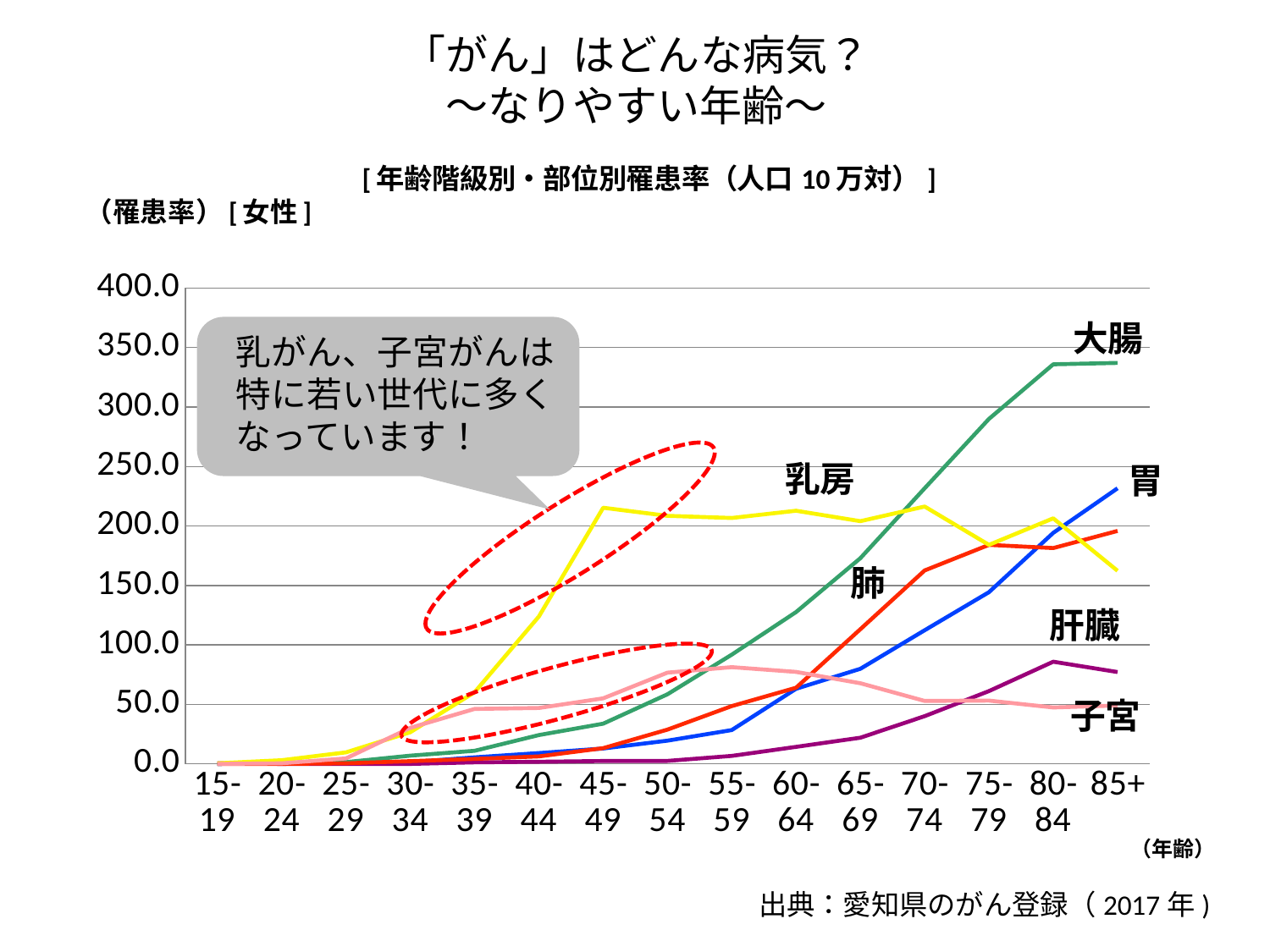

「がん」はどんな病気？
～なりやすい年齢～

### Chart: [年齢階級別・部位別罹患率（人口10万対）]

| Category | 胃 | 大腸 | 肝臓 | 肺 | 乳房 | 子宮 |
|---|---|---|---|---|---|---|
| 15-19 | 0.0 | 0.0 | 0.5 | 0.0 | 0.5 | 0.0 |
| 20-24 | 0.5 | 0.5 | 0.0 | 0.0 | 3.1 | 0.5 |
| 25-29 | 1.5 | 1.5 | 0.0 | 0.5 | 9.7 | 4.6 |
| 30-34 | 1.4 | 6.9 | 0.0 | 2.3 | 26.6 | 30.3 |
| 35-39 | 5.5 | 11.0 | 1.3 | 4.2 | 60.2 | 46.2 |
| 40-44 | 9.1 | 24.2 | 1.8 | 6.3 | 123.9 | 47.0 |
| 45-49 | 12.9 | 33.8 | 2.4 | 13.2 | 215.3 | 55.1 |
| 50-54 | 19.5 | 58.5 | 2.5 | 28.8 | 208.5 | 76.7 |
| 55-59 | 28.4 | 91.8 | 6.7 | 48.6 | 206.7 | 81.3 |
| 60-64 | 63.1 | 127.6 | 14.3 | 64.0 | 212.8 | 77.3 |
| 65-69 | 79.9 | 172.9 | 22.0 | 113.2 | 204.0 | 67.8 |
| 70-74 | 112.3 | 231.7 | 40.1 | 162.6 | 216.3 | 52.9 |
| 75-79 | 144.3 | 290.0 | 61.2 | 184.1 | 184.1 | 53.2 |
| 80-84 | 194.2 | 335.9 | 85.9 | 181.4 | 206.4 | 47.4 |
| 85+ | 231.7 | 337.1 | 77.2 | 195.8 | 162.3 | 49.1 |

大腸
乳房
胃
肺
肝臓
子宮

乳がん、子宮がんは特に若い世代に多くなっています！
出典：愛知県のがん登録（2017年)